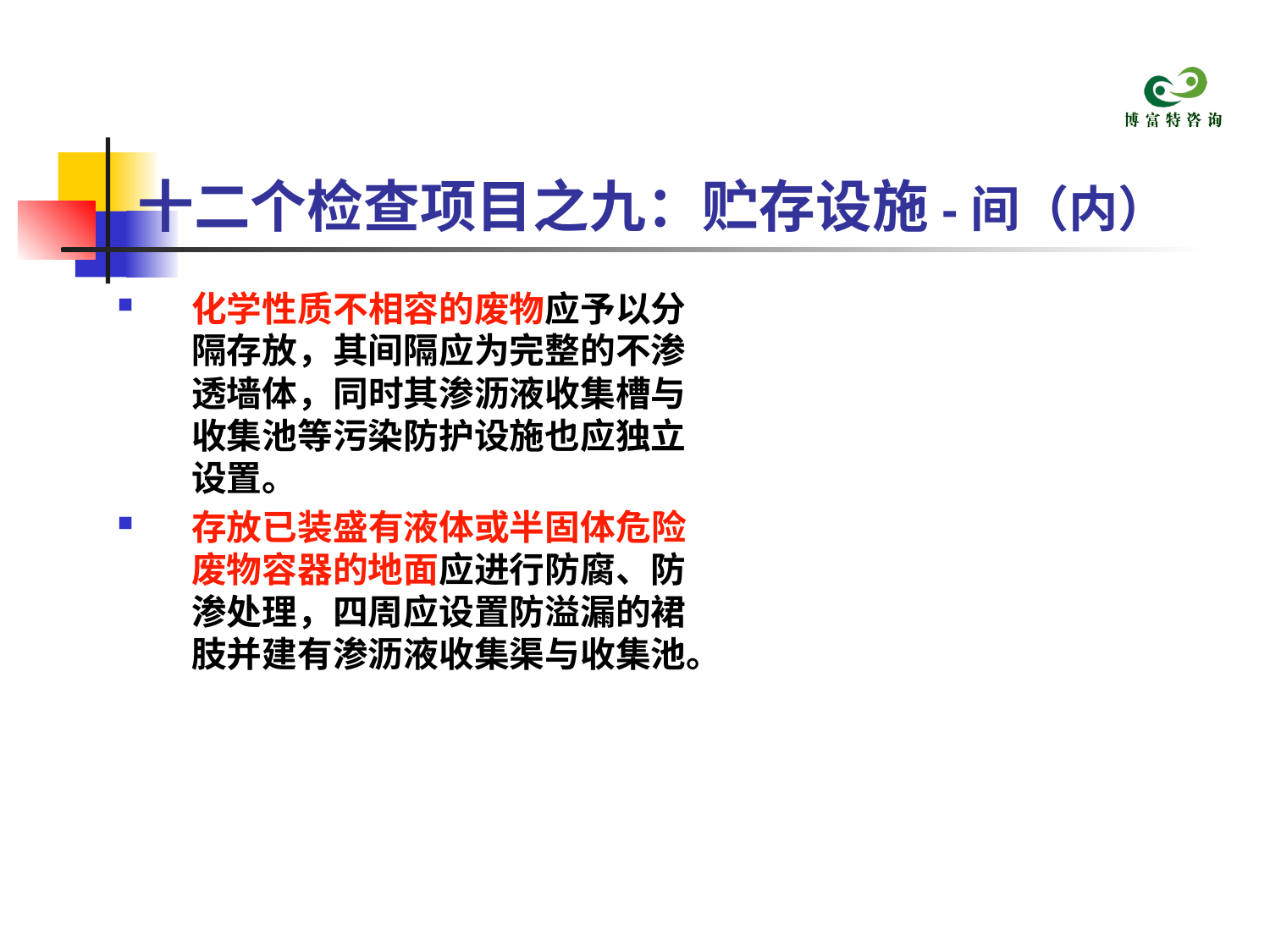

# 十二个检查项目之九：贮存设施-间（内）
化学性质不相容的废物应予以分隔存放，其间隔应为完整的不渗透墙体，同时其渗沥液收集槽与收集池等污染防护设施也应独立设置。
存放已装盛有液体或半固体危险废物容器的地面应进行防腐、防渗处理，四周应设置防溢漏的裙肢并建有渗沥液收集渠与收集池。